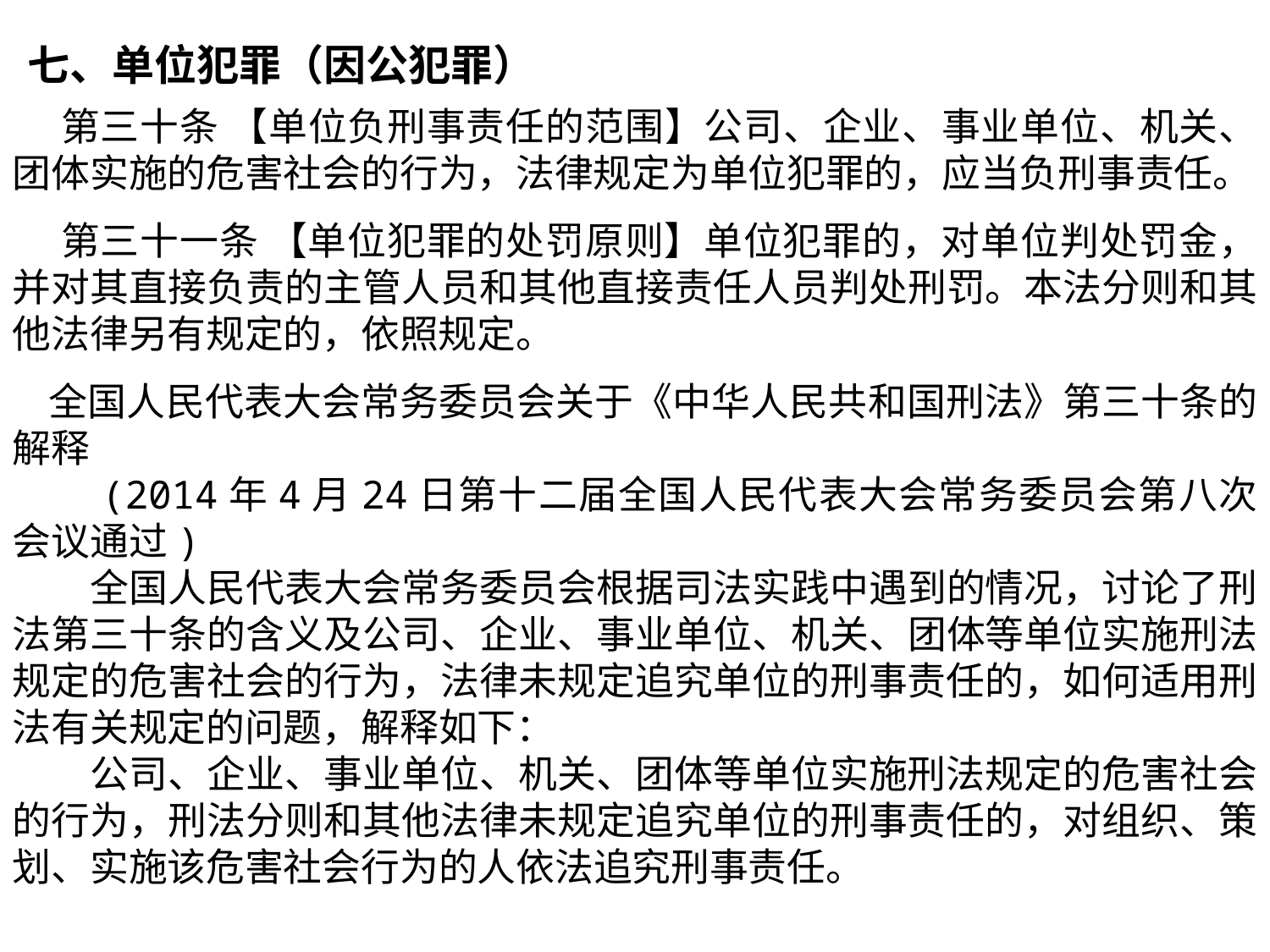

七、单位犯罪（因公犯罪）
    第三十条 【单位负刑事责任的范围】公司、企业、事业单位、机关、团体实施的危害社会的行为，法律规定为单位犯罪的，应当负刑事责任。

    第三十一条 【单位犯罪的处罚原则】单位犯罪的，对单位判处罚金，并对其直接负责的主管人员和其他直接责任人员判处刑罚。本法分则和其他法律另有规定的，依照规定。

   全国人民代表大会常务委员会关于《中华人民共和国刑法》第三十条的解释
　　(2014年4月24日第十二届全国人民代表大会常务委员会第八次会议通过)
　　全国人民代表大会常务委员会根据司法实践中遇到的情况，讨论了刑法第三十条的含义及公司、企业、事业单位、机关、团体等单位实施刑法规定的危害社会的行为，法律未规定追究单位的刑事责任的，如何适用刑法有关规定的问题，解释如下：
　　公司、企业、事业单位、机关、团体等单位实施刑法规定的危害社会的行为，刑法分则和其他法律未规定追究单位的刑事责任的，对组织、策划、实施该危害社会行为的人依法追究刑事责任。